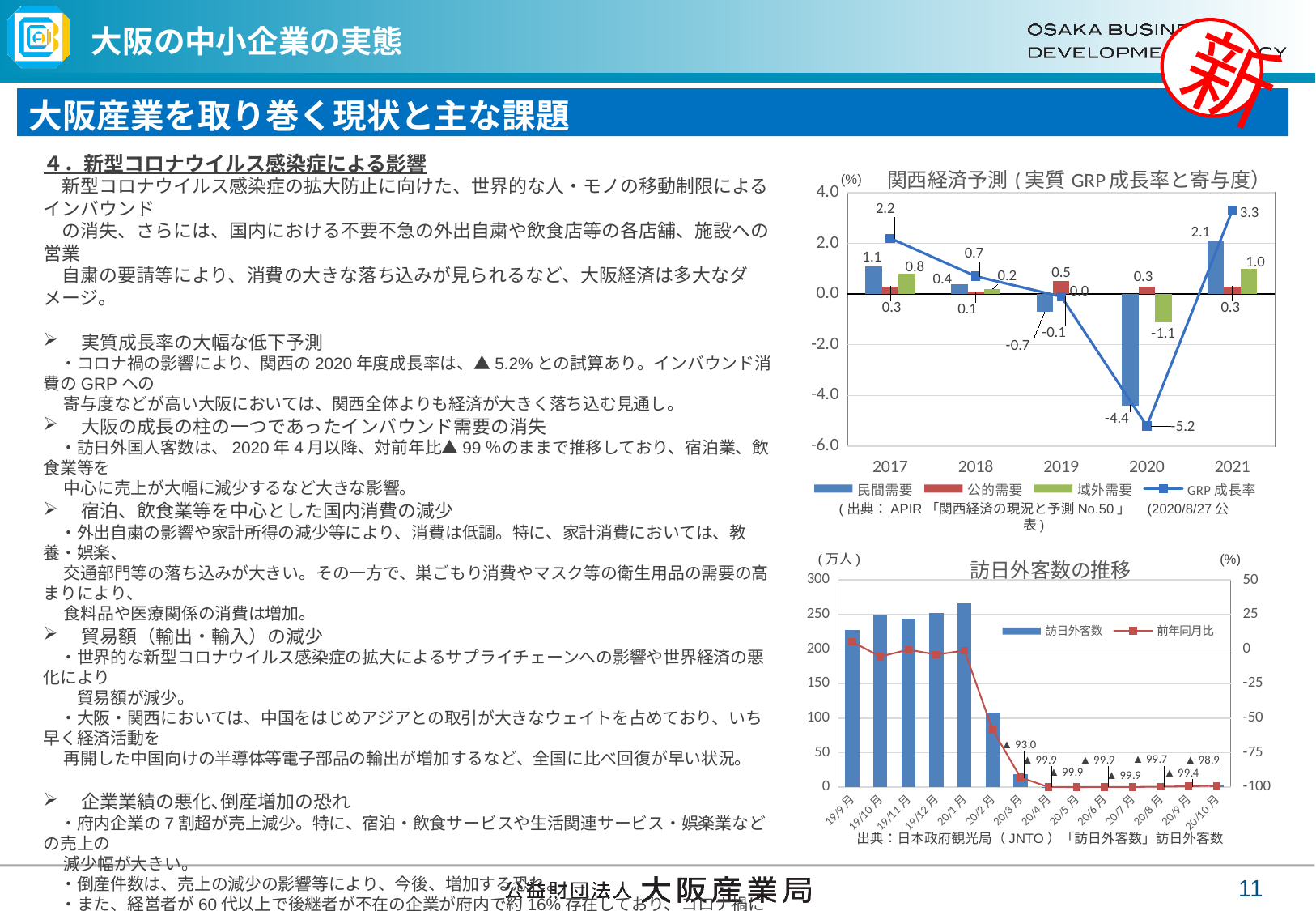

# 大阪の中小企業の実態
新
大阪産業を取り巻く現状と主な課題
４．新型コロナウイルス感染症による影響
　新型コロナウイルス感染症の拡大防止に向けた、世界的な人・モノの移動制限によるインバウンド
　の消失、さらには、国内における不要不急の外出自粛や飲食店等の各店舗、施設への営業
　自粛の要請等により、消費の大きな落ち込みが見られるなど、大阪経済は多大なダメージ。

実質成長率の大幅な低下予測
　・コロナ禍の影響により、関西の2020年度成長率は、▲5.2%との試算あり。インバウンド消費のGRPへの
　 寄与度などが高い大阪においては、関西全体よりも経済が大きく落ち込む見通し。
大阪の成長の柱の一つであったインバウンド需要の消失
　・訪日外国人客数は、2020年4月以降、対前年比▲99％のままで推移しており、宿泊業、飲食業等を
　 中心に売上が大幅に減少するなど大きな影響。
宿泊、飲食業等を中心とした国内消費の減少
　・外出自粛の影響や家計所得の減少等により、消費は低調。特に、家計消費においては、教養・娯楽、
　 交通部門等の落ち込みが大きい。その一方で、巣ごもり消費やマスク等の衛生用品の需要の高まりにより、
　 食料品や医療関係の消費は増加。
貿易額（輸出・輸入）の減少
　・世界的な新型コロナウイルス感染症の拡大によるサプライチェーンへの影響や世界経済の悪化により
　　貿易額が減少。
　・大阪・関西においては、中国をはじめアジアとの取引が大きなウェイトを占めており、いち早く経済活動を
　 再開した中国向けの半導体等電子部品の輸出が増加するなど、全国に比べ回復が早い状況。
企業業績の悪化､倒産増加の恐れ
　・府内企業の7割超が売上減少。特に、宿泊・飲食サービスや生活関連サービス・娯楽業などの売上の
　 減少幅が大きい。
　・倒産件数は、売上の減少の影響等により、今後、増加する恐れ。
　・また、経営者が60代以上で後継者が不在の企業が府内で約16%存在しており、コロナ禍により
　 廃業につながることも懸念。
雇用環境や外国人材の受入環境の悪化
　・失業率の悪化や、有効求人倍率が1月以降10か月連続で低下するなど、雇用環境が悪化。
　・世界的な渡航制限により、外国人材の受入れが停滞。
　※「大阪の再生・成長に向けた新戦略」（2020年12月　大阪府・大阪市）より抜粋
⇒　ECの拡大など消費行動の変化、テレワークなど働き方の変化など新たな潮流を踏まえつつ、府市の政策と連動しながら取組みを進める。

### Chart: 関西経済予測(実質GRP成長率と寄与度）

| Category | 民間需要 | 公的需要 | 域外需要 | GRP成長率 |
|---|---|---|---|---|
| 2017 | 1.1 | 0.3 | 0.8 | 2.2 |
| 2018 | 0.4 | 0.1 | 0.2 | 0.7 |
| 2019 | -0.7 | 0.5 | 0.0 | -0.1 |
| 2020 | -4.4 | 0.3 | -1.1 | -5.2 |
| 2021 | 2.1 | 0.3 | 1.0 | 3.3 |
(%)
(出典：APIR「関西経済の現況と予測No.50」　(2020/8/27公表)

### Chart: 訪日外客数の推移

| Category | 訪日外客数 | 前年同月比 |
|---|---|---|
| 19/9月 | 227.2883 | 5.2457984020152 |
| 19/10月 | 249.6568 | -5.454875956691819 |
| 19/11月 | 244.1274 | -0.3866977918197345 |
| 19/12月 | 252.6387 | -4.00448214437702 |
| 20/1月 | 266.1022 | -1.052935312357428 |
| 20/2月 | 108.5147 | -58.33284056272612 |
| 20/3月 | 19.3658 | -92.98375152528716 |
| 20/4月 | 0.2917 | -99.90033092047828 |
| 20/5月 | 0.1663 | -99.94003081759668 |
| 20/6月 | 0.2565 | -99.9109387678856 |
| 20/7月 | 0.3782 | -99.87356198488293 |
| 20/8月 | 0.8658 | -99.65644683973154 |
| 20/9月 | 1.3684 | -99.39794525279127 |
| 20/10月 | 2.7386 | -98.9030541126859 |
(万人)
(%)
出典：日本政府観光局（JNTO）「訪日外客数」訪日外客数
11